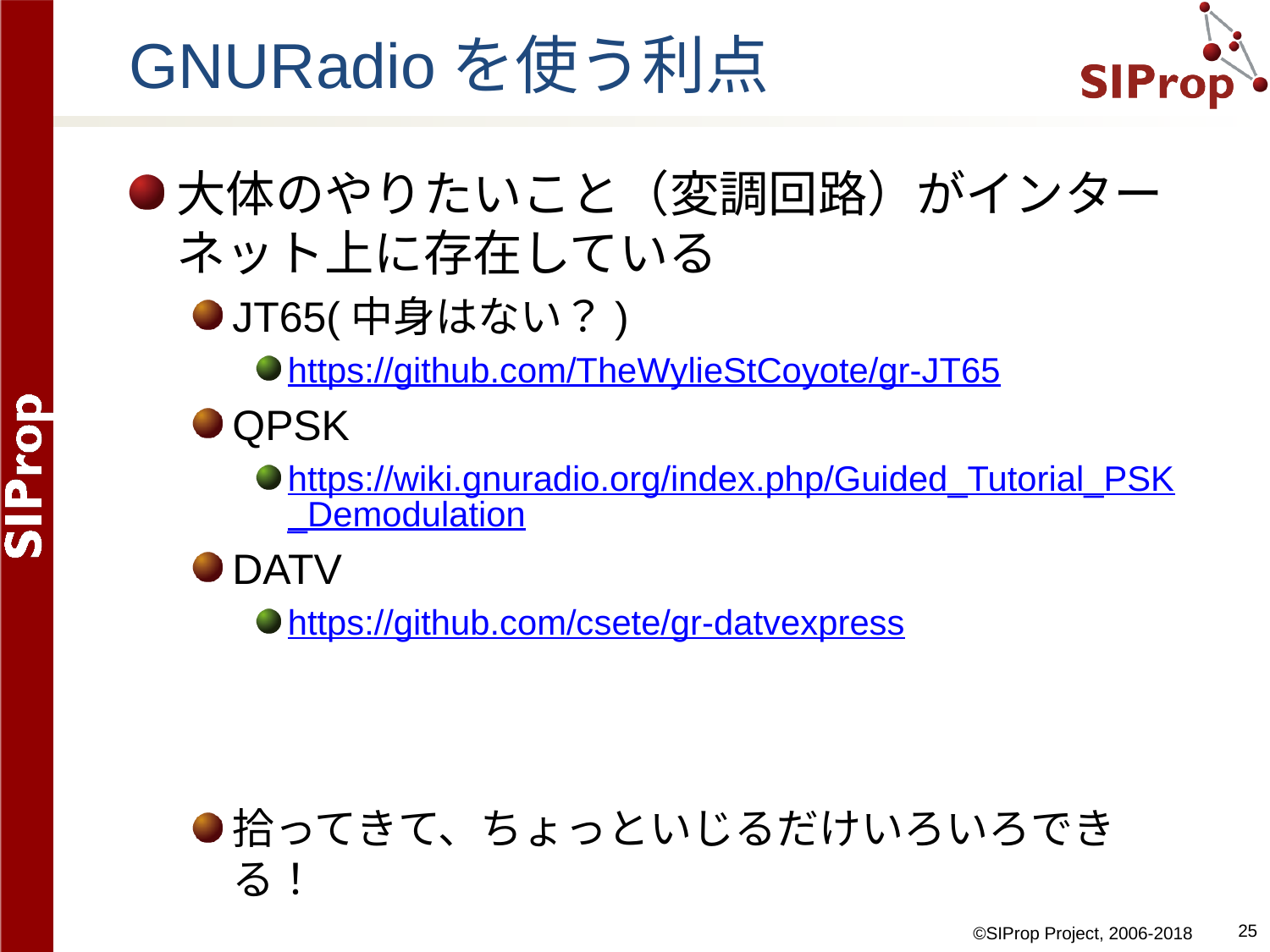

# GNURadioを使う利点
大体のやりたいこと（変調回路）がインターネット上に存在している
JT65(中身はない？)
https://github.com/TheWylieStCoyote/gr-JT65
QPSK
https://wiki.gnuradio.org/index.php/Guided_Tutorial_PSK_Demodulation
DATV
https://github.com/csete/gr-datvexpress

拾ってきて、ちょっといじるだけいろいろできる！